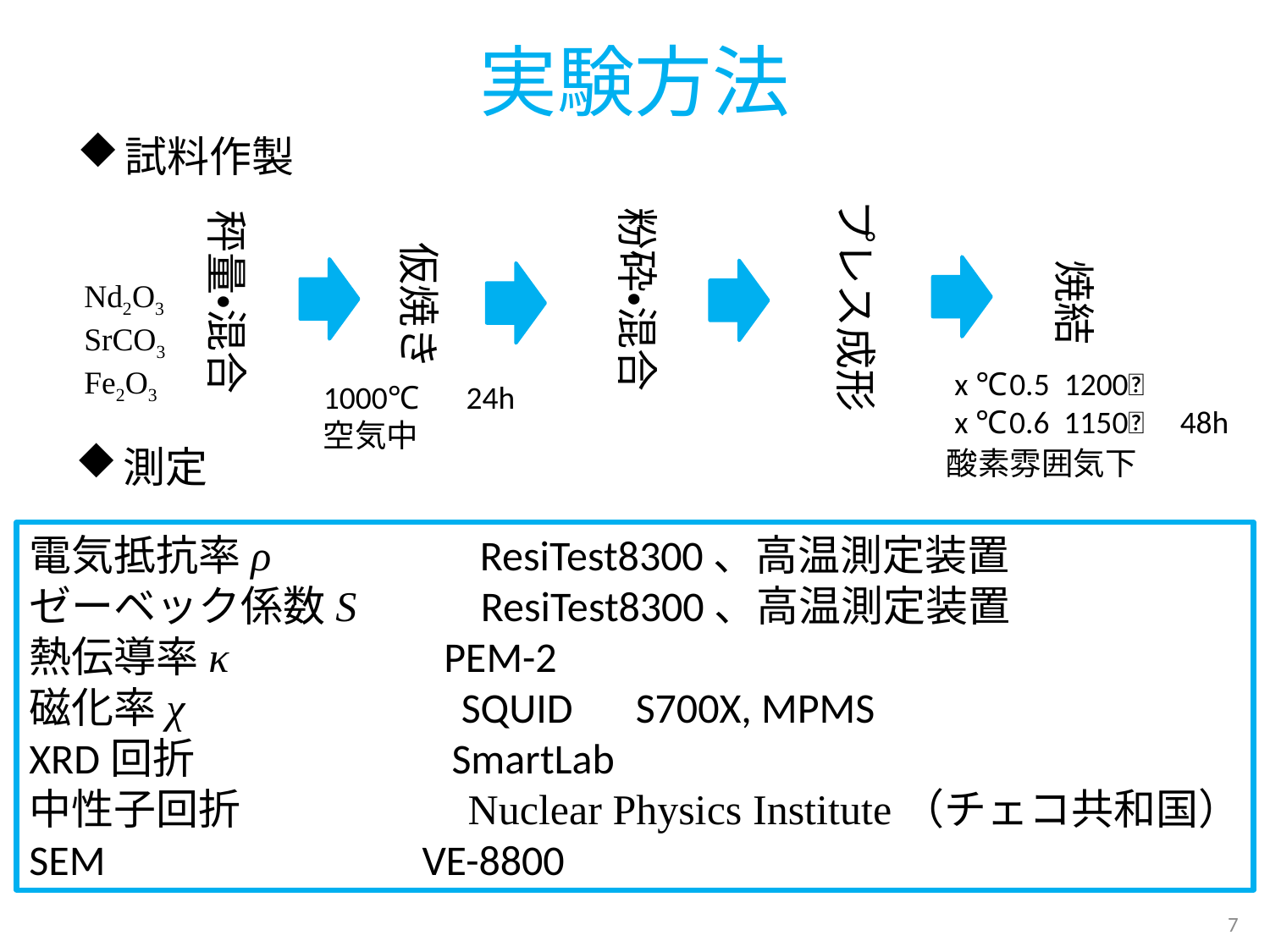

# 実験方法
試料作製
プレス成形
粉砕・混合
秤量・混合
仮焼き
焼結

x ≦ 0.5  1200℃
x ≧ 0.6  1150℃
1000℃　24h
空気中
48h
Nd2O3
SrCO3
Fe2O3
酸素雰囲気下
測定
電気抵抗率ρ　　　　  ResiTest8300、高温測定装置
ゼーベック係数S　　  ResiTest8300、高温測定装置
熱伝導率κ                　PEM-2
磁化率χ　               　   SQUID　S700X, MPMS
XRD回折　              　   SmartLab
中性子回折　　　　     Nuclear Physics Institute（チェコ共和国）
SEM　　　　　　　VE-8800
7